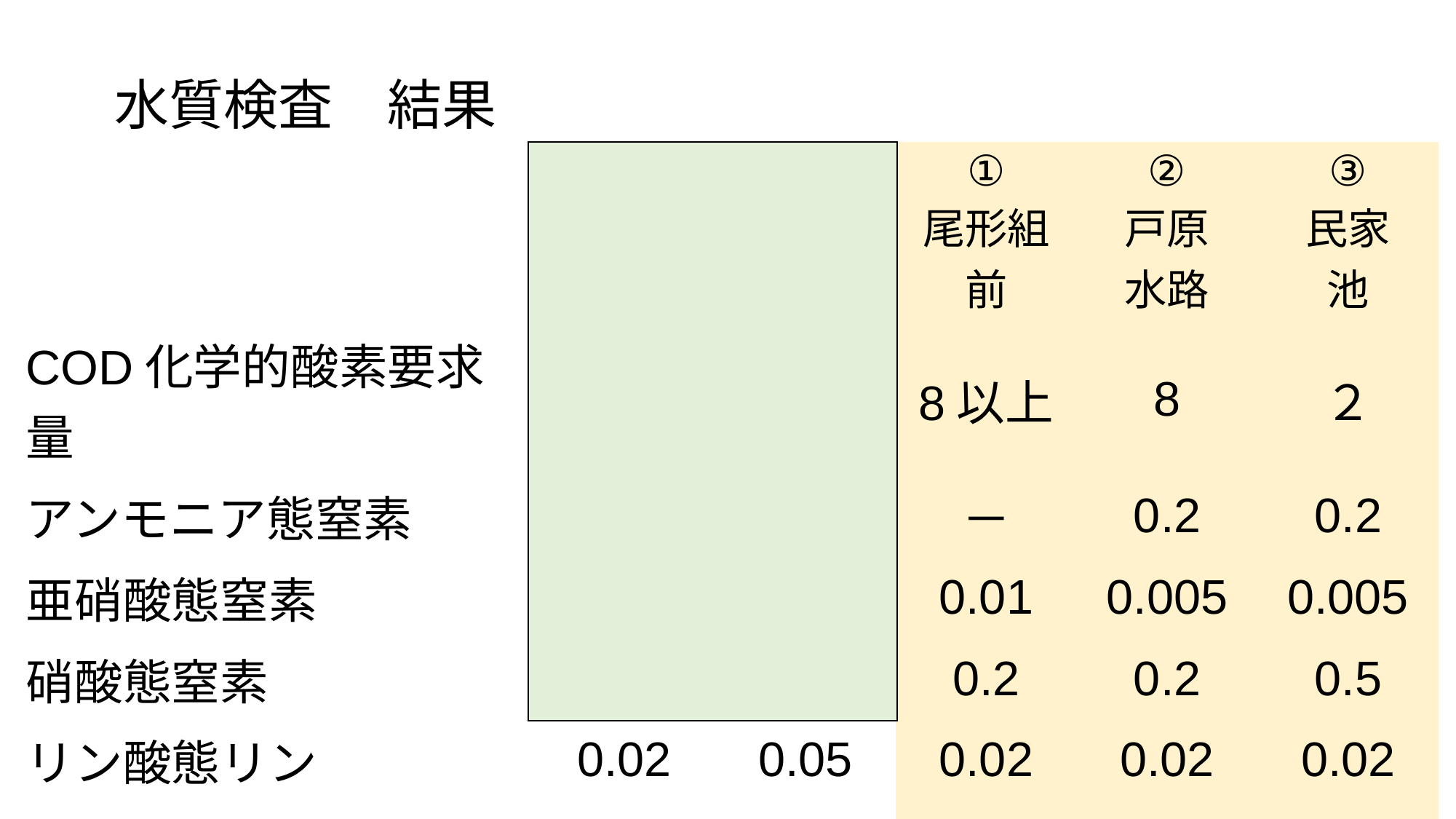

水質検査　結果
|  | くみ置き水 | 平田城駐車場 | ① 尾形組 前 | ② 戸原 水路 | ③ 民家 池 |
| --- | --- | --- | --- | --- | --- |
| COD化学的酸素要求量 | ０ | 3.3 | 8以上 | 8 | ２ |
| アンモニア態窒素 | 0.2 | 0.2 | － | 0.2 | 0.2 |
| 亜硝酸態窒素 | 0.005 | 0.012 | 0.01 | 0.005 | 0.005 |
| 硝酸態窒素 | 0.5 | 0.2 | 0.2 | 0.2 | 0.5 |
| リン酸態リン | 0.02 | 0.05 | 0.02 | 0.02 | 0.02 |
| ＰＨ | 7.5 | 7.3 | 7.5 | 7.5 | 7.5 |